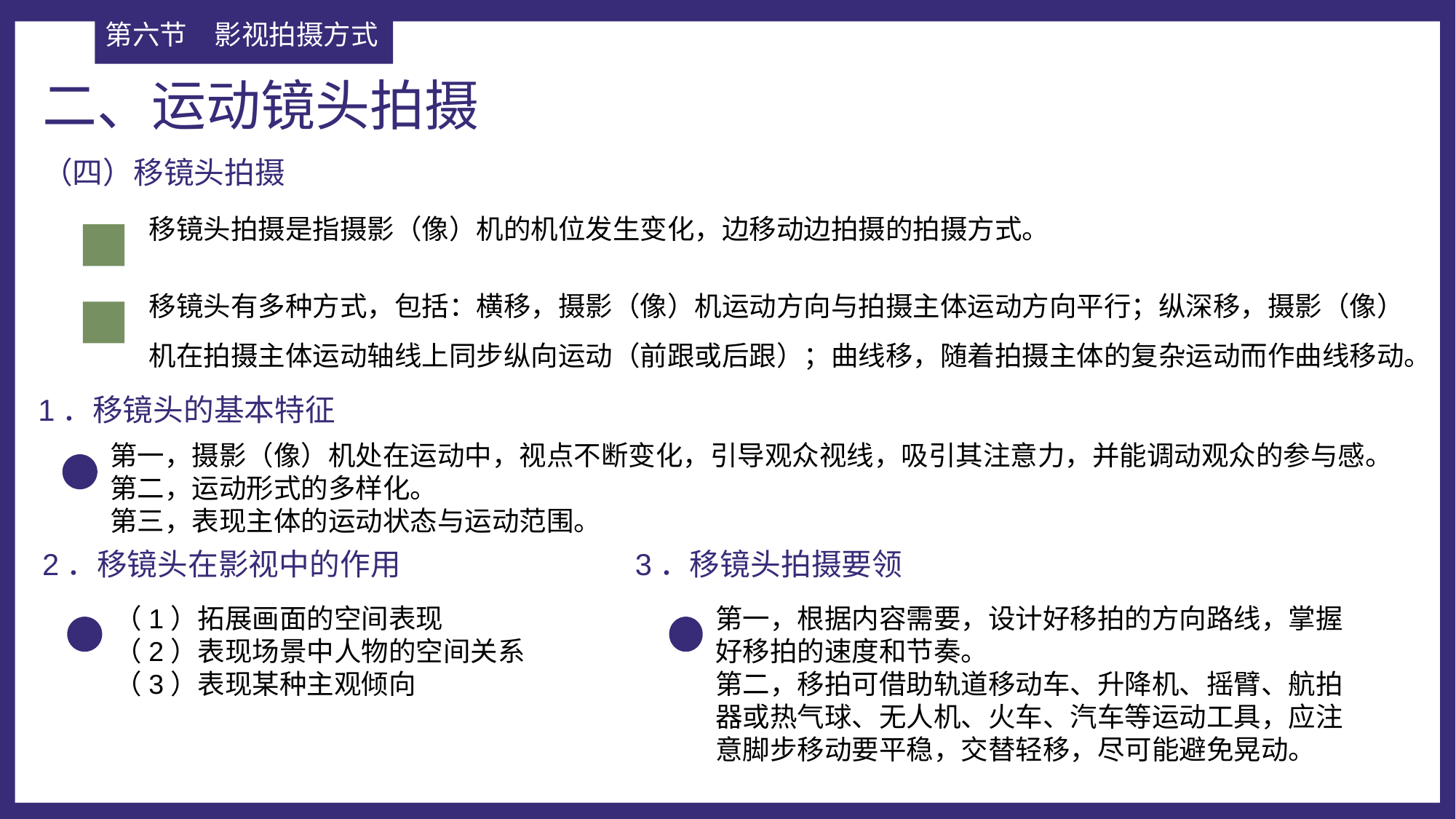

第六节	影视拍摄方式
二、运动镜头拍摄
（四）移镜头拍摄
移镜头拍摄是指摄影（像）机的机位发生变化，边移动边拍摄的拍摄方式。

移镜头有多种方式，包括：横移，摄影（像）机运动方向与拍摄主体运动方向平行；纵深移，摄影（像）机在拍摄主体运动轴线上同步纵向运动（前跟或后跟）；曲线移，随着拍摄主体的复杂运动而作曲线移动。

1．移镜头的基本特征
第一，摄影（像）机处在运动中，视点不断变化，引导观众视线，吸引其注意力，并能调动观众的参与感。
第二，运动形式的多样化。
第三，表现主体的运动状态与运动范围。

2．移镜头在影视中的作用
3．移镜头拍摄要领
（1）拓展画面的空间表现
（2）表现场景中人物的空间关系
（3）表现某种主观倾向

第一，根据内容需要，设计好移拍的方向路线，掌握好移拍的速度和节奏。
第二，移拍可借助轨道移动车、升降机、摇臂、航拍器或热气球、无人机、火车、汽车等运动工具，应注意脚步移动要平稳，交替轻移，尽可能避免晃动。